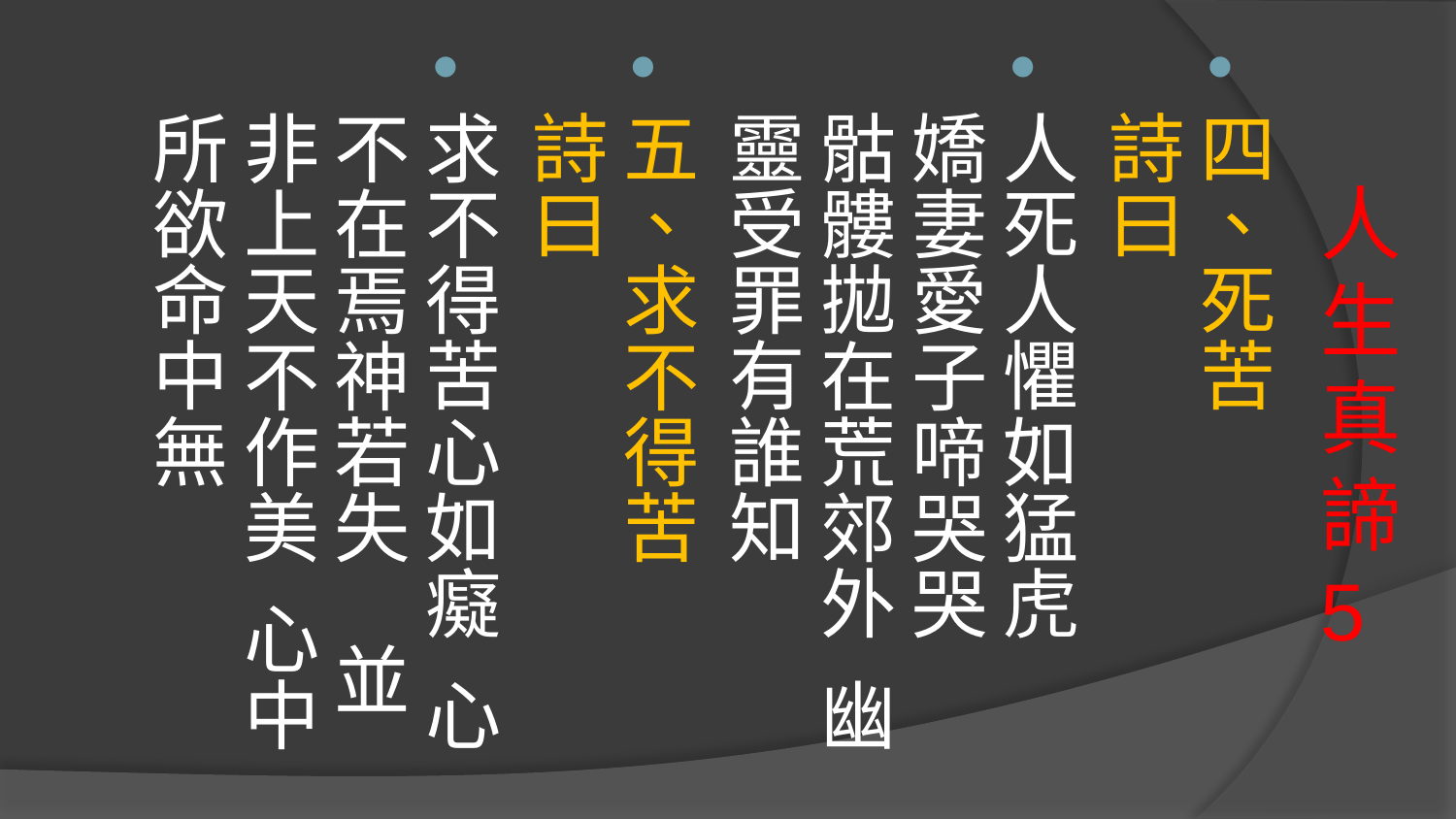

四、死苦                  詩曰
人死人懼如猛虎    嬌妻愛子啼哭哭　骷髏拋在荒郊外  幽靈受罪有誰知
五、求不得苦           詩曰
求不得苦心如癡  心不在焉神若失　並非上天不作美  心中所欲命中無

# 人生真諦5